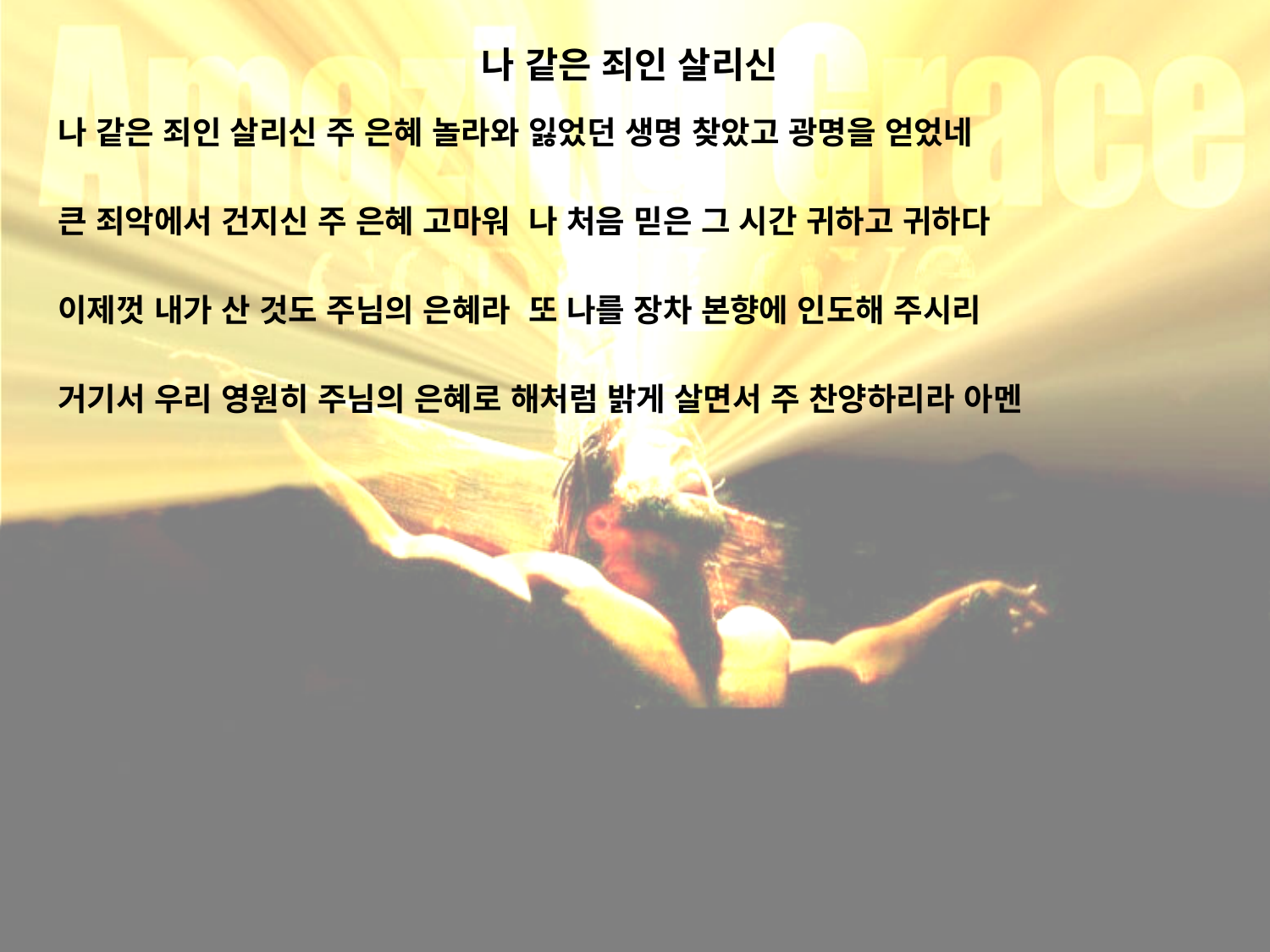

# 나 같은 죄인 살리신
나 같은 죄인 살리신 주 은혜 놀라와 잃었던 생명 찾았고 광명을 얻었네

큰 죄악에서 건지신 주 은혜 고마워  나 처음 믿은 그 시간 귀하고 귀하다

이제껏 내가 산 것도 주님의 은혜라  또 나를 장차 본향에 인도해 주시리

거기서 우리 영원히 주님의 은혜로 해처럼 밝게 살면서 주 찬양하리라 아멘